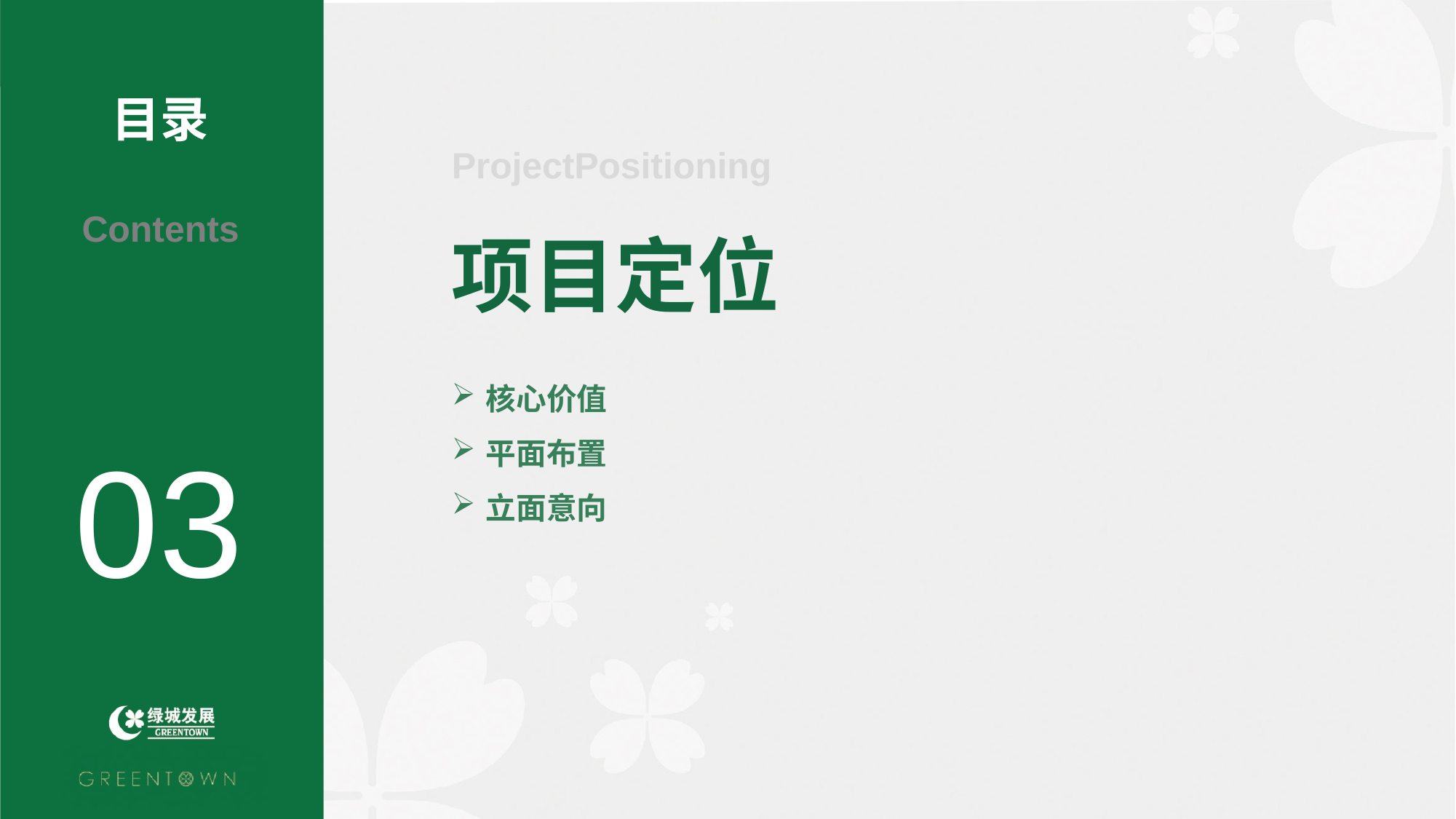

目录

Contents
ProjectPositioning
项目定位
核心价值
平面布置
立面意向
03